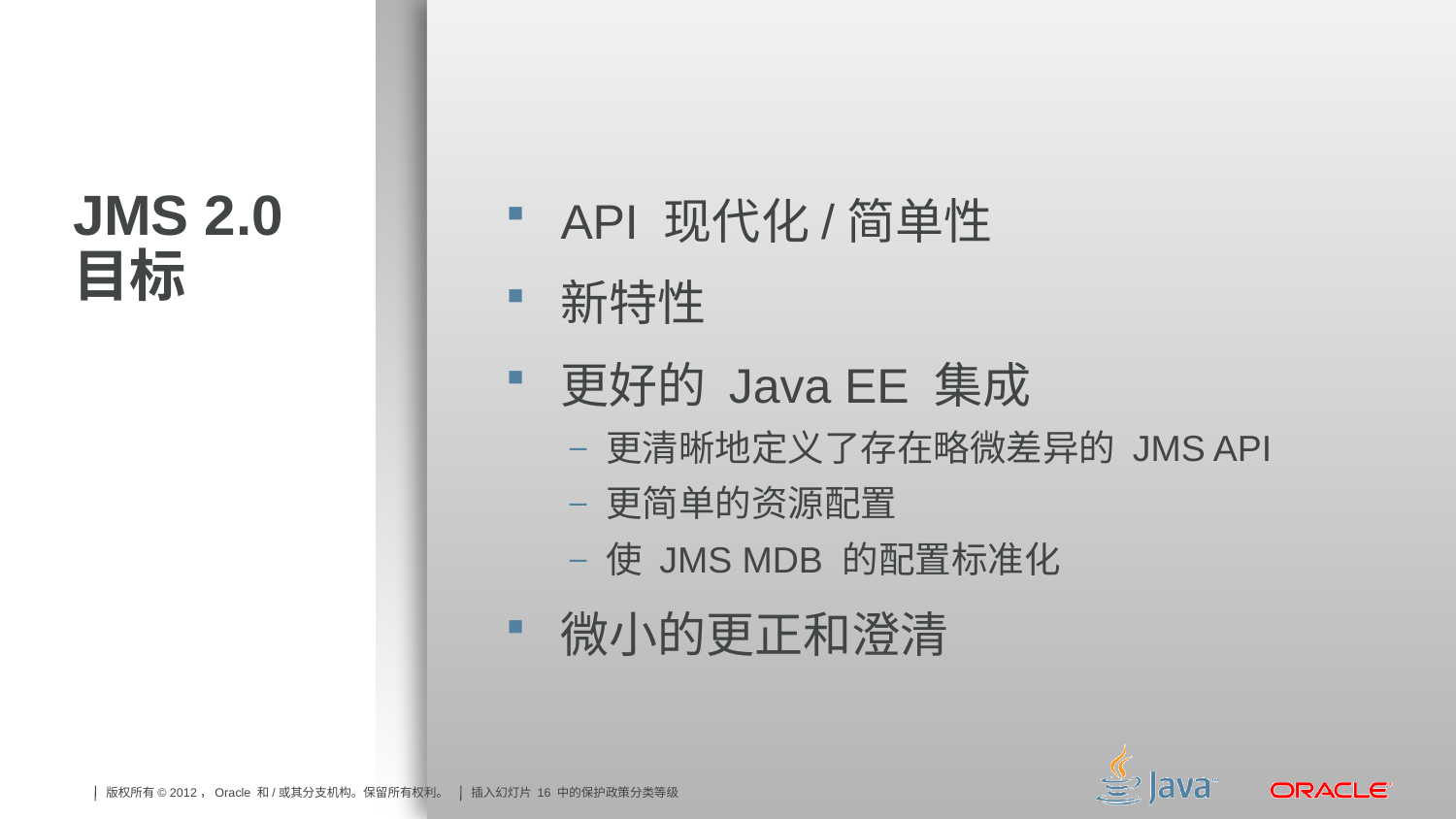

API 现代化/简单性
新特性
更好的 Java EE 集成
更清晰地定义了存在略微差异的 JMS API
更简单的资源配置
使 JMS MDB 的配置标准化
微小的更正和澄清
# JMS 2.0 目标